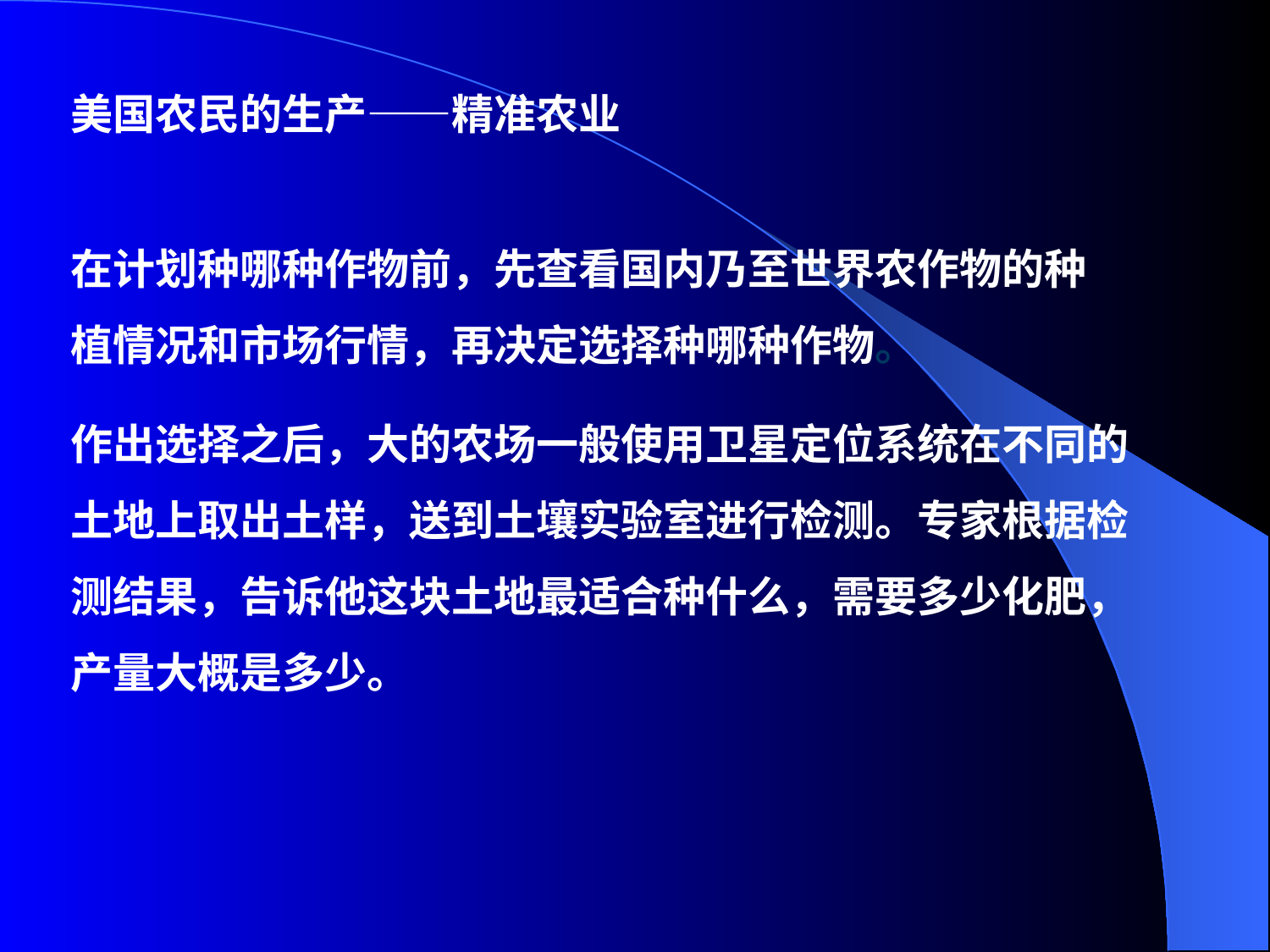

美国农民的生产——精准农业

在计划种哪种作物前，先查看国内乃至世界农作物的种植情况和市场行情，再决定选择种哪种作物。

作出选择之后，大的农场一般使用卫星定位系统在不同的土地上取出土样，送到土壤实验室进行检测。专家根据检测结果，告诉他这块土地最适合种什么，需要多少化肥，产量大概是多少。